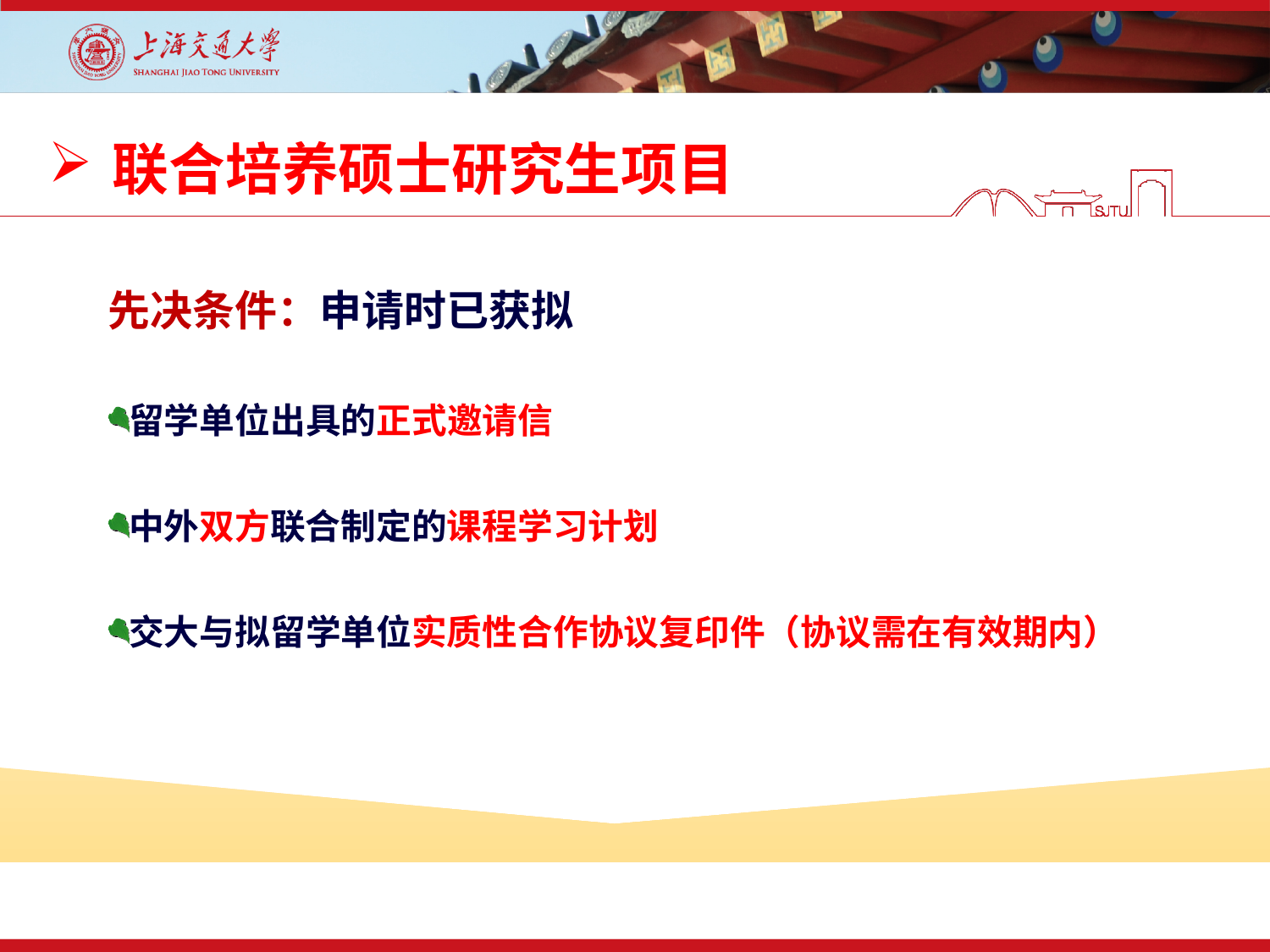

# 联合培养硕士研究生项目
先决条件：申请时已获拟
留学单位出具的正式邀请信
中外双方联合制定的课程学习计划
交大与拟留学单位实质性合作协议复印件（协议需在有效期内）